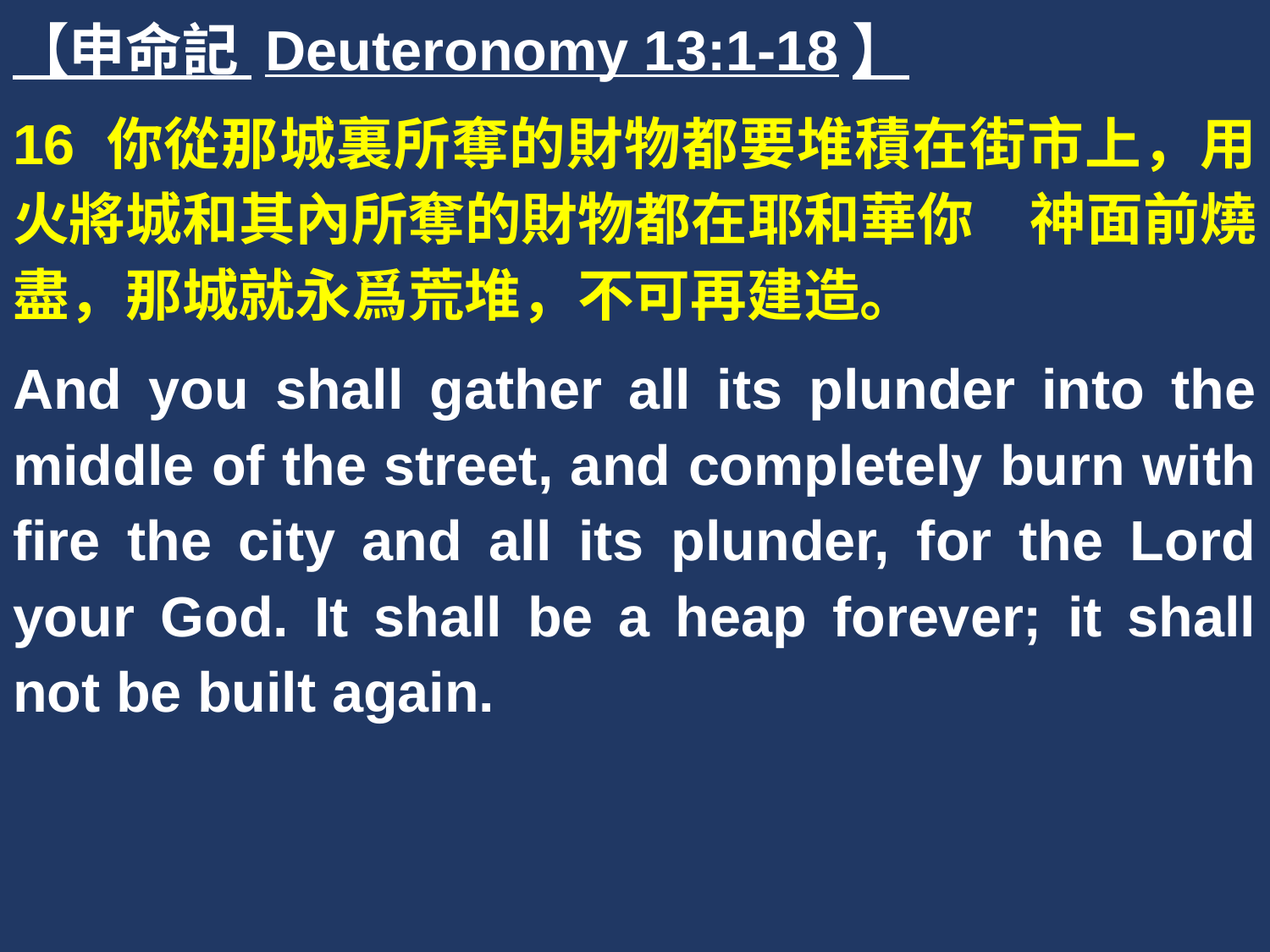

【申命記 Deuteronomy 13:1-18】
16 你從那城裏所奪的財物都要堆積在街市上，用火將城和其內所奪的財物都在耶和華你　神面前燒盡，那城就永爲荒堆，不可再建造。
And you shall gather all its plunder into the middle of the street, and completely burn with fire the city and all its plunder, for the Lord your God. It shall be a heap forever; it shall not be built again.